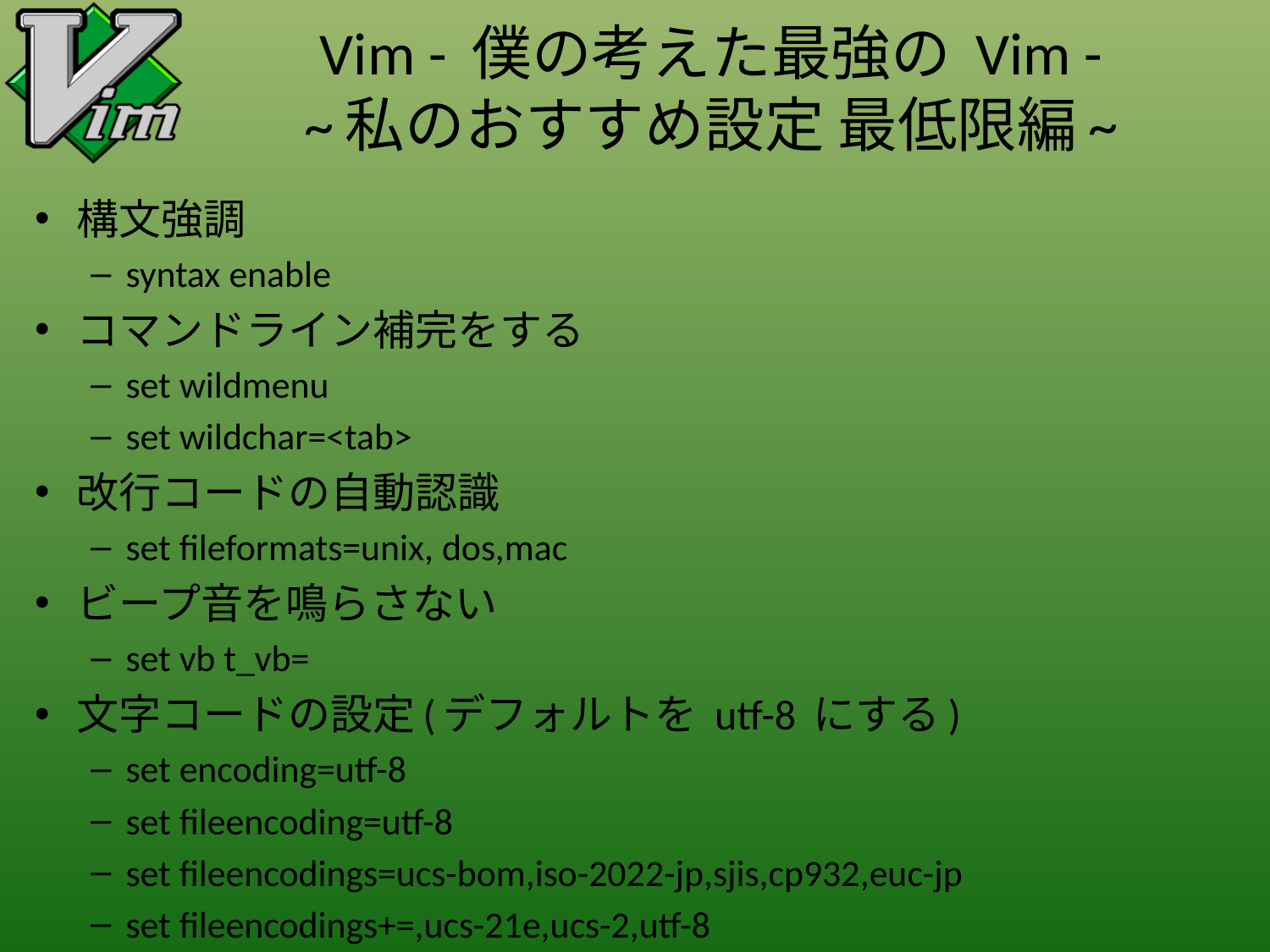

# Vim - 僕の考えた最強の Vim - ~私のおすすめ設定 最低限編~
構文強調
syntax enable
コマンドライン補完をする
set wildmenu
set wildchar=<tab>
改行コードの自動認識
set fileformats=unix, dos,mac
ビープ音を鳴らさない
set vb t_vb=
文字コードの設定(デフォルトを utf-8 にする)
set encoding=utf-8
set fileencoding=utf-8
set fileencodings=ucs-bom,iso-2022-jp,sjis,cp932,euc-jp
set fileencodings+=,ucs-21e,ucs-2,utf-8